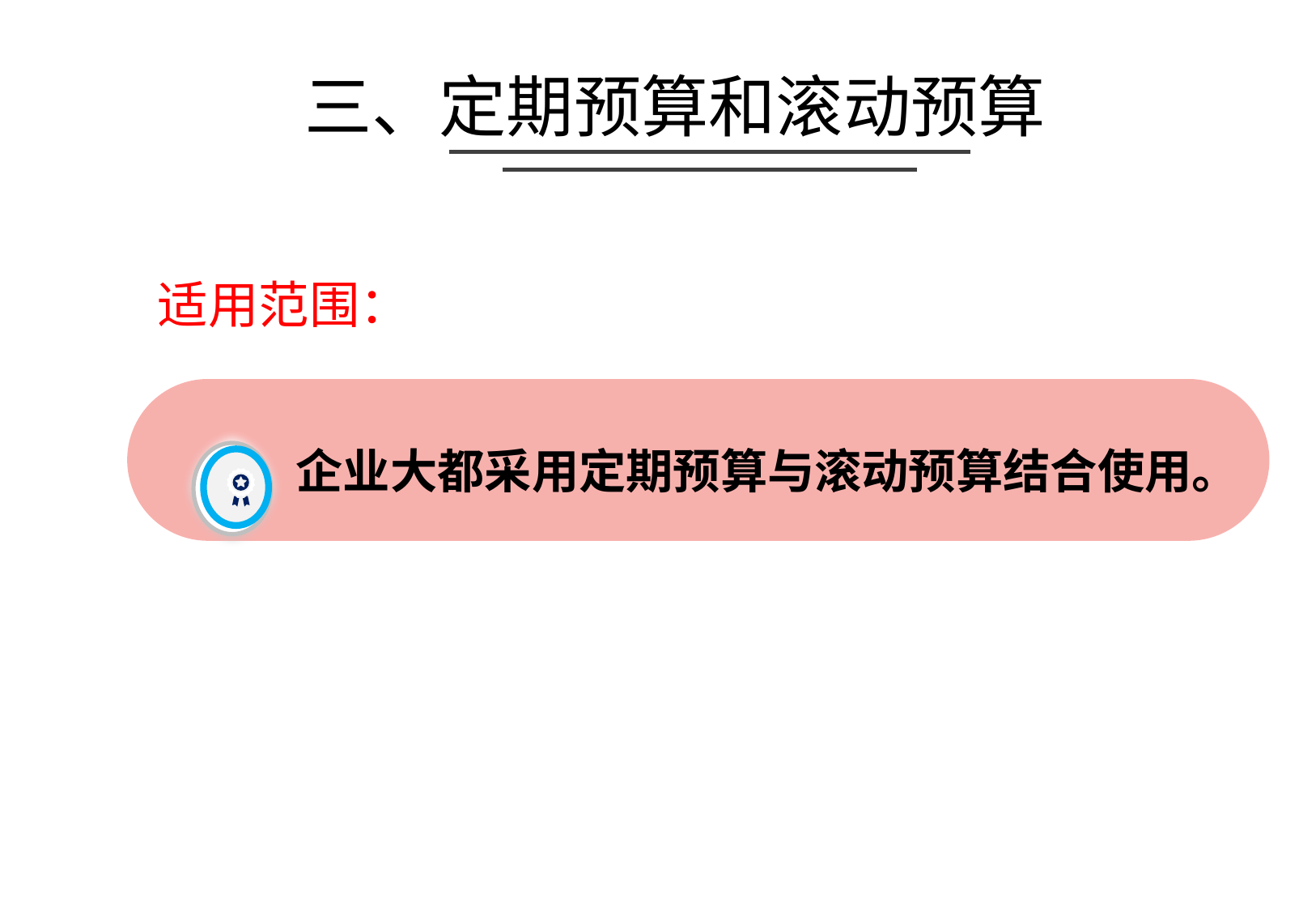

# 三、定期预算和滚动预算
适用范围：

企业大都采用定期预算与滚动预算结合使用。